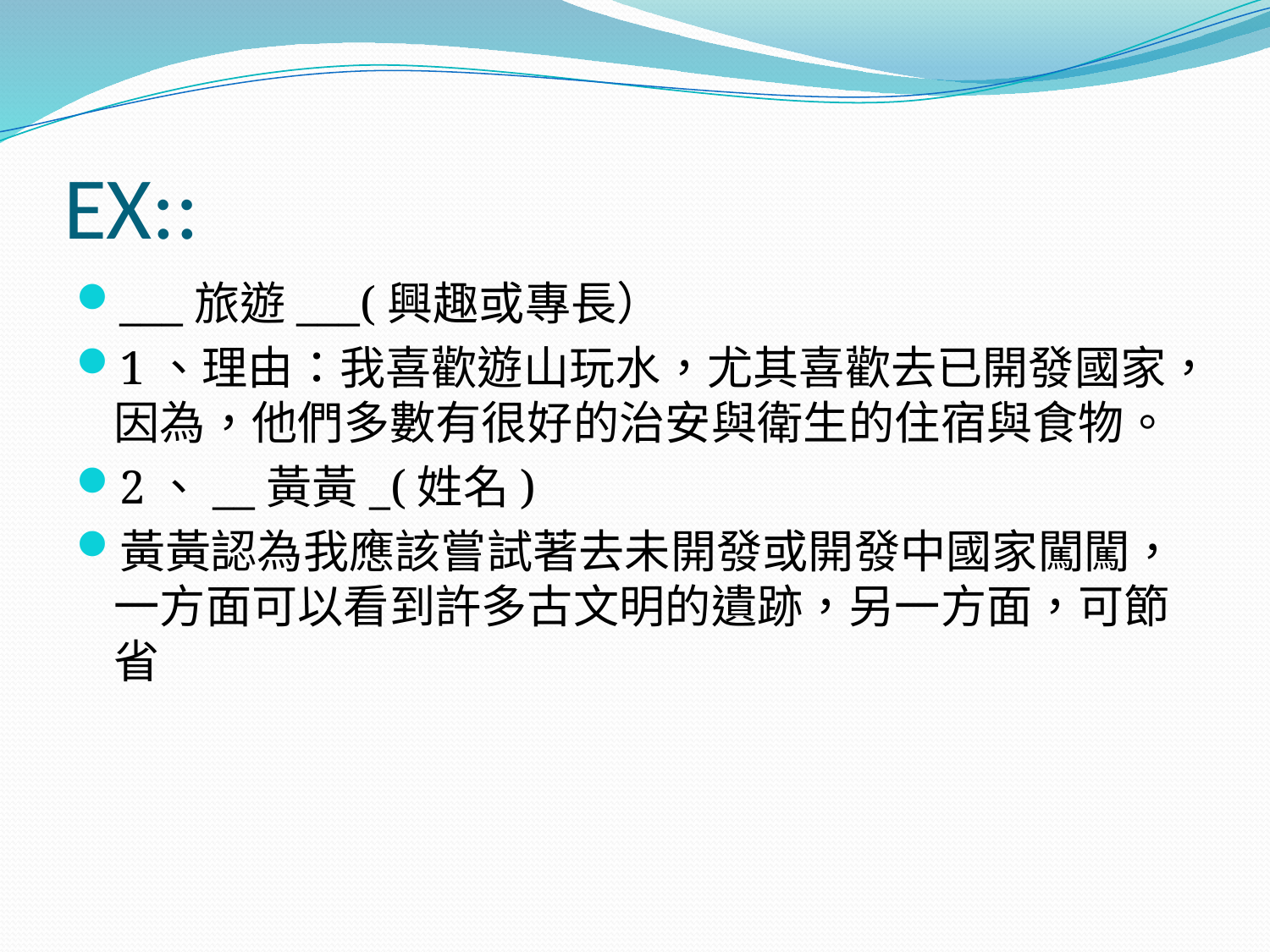

# EX::
___旅遊___(興趣或專長）
1、理由：我喜歡遊山玩水，尤其喜歡去已開發國家，因為，他們多數有很好的治安與衛生的住宿與食物。
2、__黃黃_(姓名)
黃黃認為我應該嘗試著去未開發或開發中國家闖闖，一方面可以看到許多古文明的遺跡，另一方面，可節省